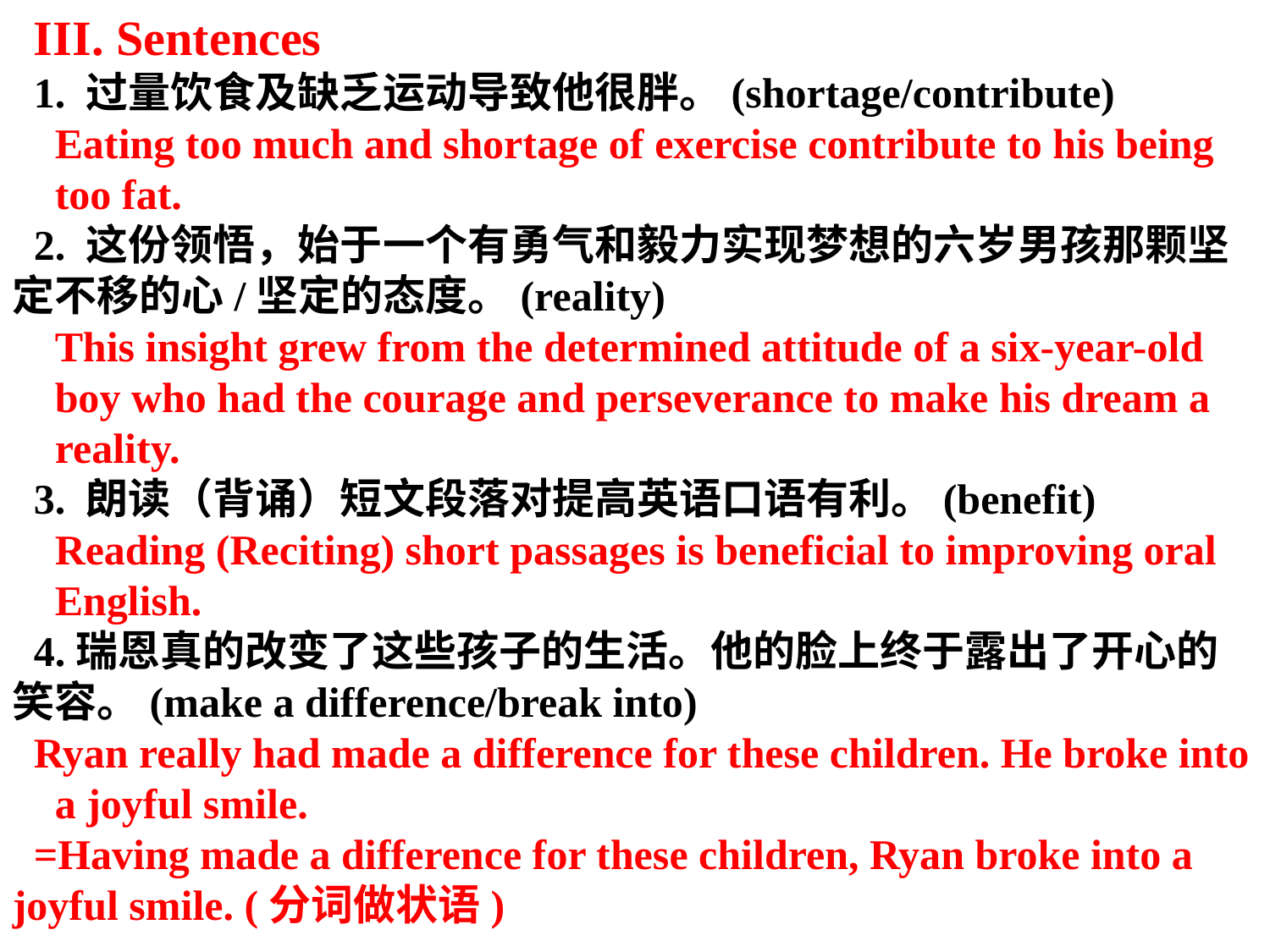

III. Sentences
1. 过量饮食及缺乏运动导致他很胖。(shortage/contribute)
  Eating too much and shortage of exercise contribute to his being
  too fat.
2. 这份领悟，始于一个有勇气和毅力实现梦想的六岁男孩那颗坚  定不移的心/坚定的态度。(reality)
  This insight grew from the determined attitude of a six-year-old
  boy who had the courage and perseverance to make his dream a
  reality.
3. 朗读（背诵）短文段落对提高英语口语有利。(benefit)
  Reading (Reciting) short passages is beneficial to improving oral
  English.
4.瑞恩真的改变了这些孩子的生活。他的脸上终于露出了开心的笑容。(make a difference/break into)
Ryan really had made a difference for these children. He broke into     a joyful smile.
=Having made a difference for these children, Ryan broke into a joyful smile. (分词做状语)